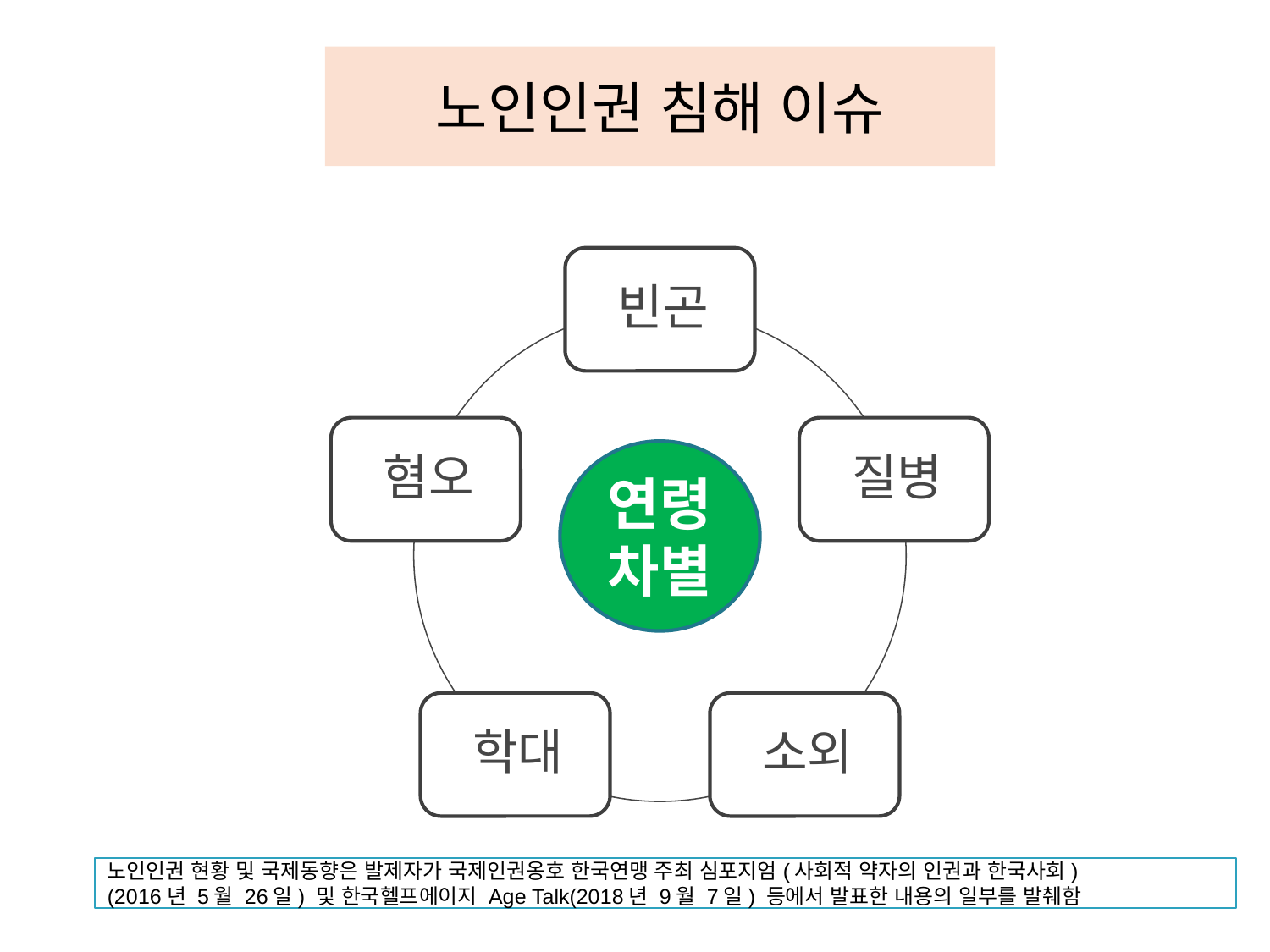

# 노인인권 침해 이슈
빈곤
질병
소외
학대
혐오
연령차별
노인인권 현황 및 국제동향은 발제자가 국제인권옹호 한국연맹 주최 심포지엄(사회적 약자의 인권과 한국사회)
(2016년 5월 26일) 및 한국헬프에이지 Age Talk(2018년 9월 7일) 등에서 발표한 내용의 일부를 발췌함